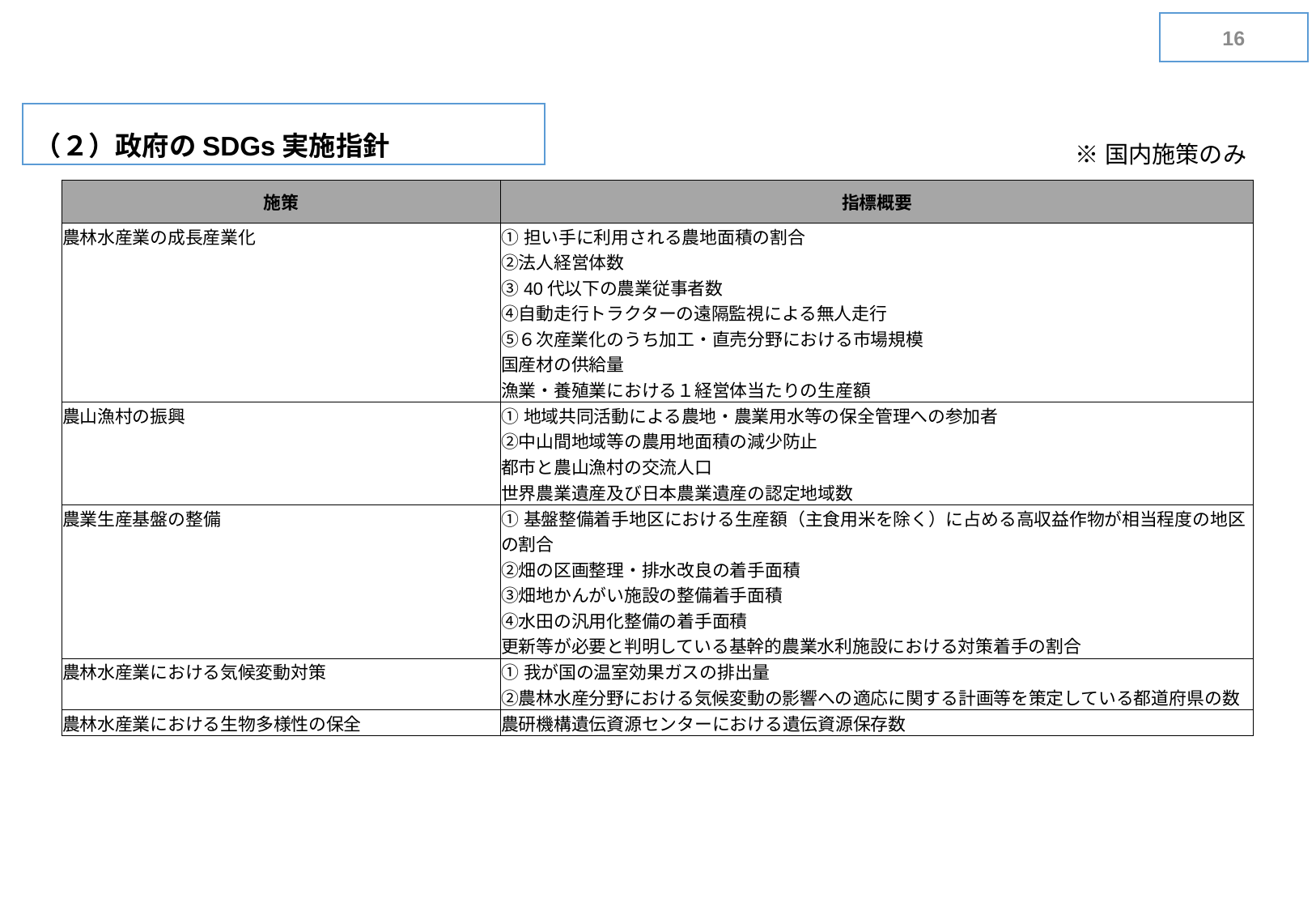

16
（２）政府のSDGs実施指針
※国内施策のみ
| 施策 | 指標概要 |
| --- | --- |
| 農林水産業の成長産業化 | ①担い手に利用される農地面積の割合 ②法人経営体数 ③40代以下の農業従事者数 ④自動走行トラクターの遠隔監視による無人走行 ⑤６次産業化のうち加工・直売分野における市場規模 国産材の供給量 漁業・養殖業における１経営体当たりの生産額 |
| 農山漁村の振興 | ①地域共同活動による農地・農業用水等の保全管理への参加者 ②中山間地域等の農用地面積の減少防止 都市と農山漁村の交流人口 世界農業遺産及び日本農業遺産の認定地域数 |
| 農業生産基盤の整備 | ①基盤整備着手地区における生産額（主食用米を除く）に占める高収益作物が相当程度の地区の割合 ②畑の区画整理・排水改良の着手面積 ③畑地かんがい施設の整備着手面積 ④水田の汎用化整備の着手面積 更新等が必要と判明している基幹的農業水利施設における対策着手の割合 |
| 農林水産業における気候変動対策 | ①我が国の温室効果ガスの排出量 ②農林水産分野における気候変動の影響への適応に関する計画等を策定している都道府県の数 |
| 農林水産業における生物多様性の保全 | 農研機構遺伝資源センターにおける遺伝資源保存数 |